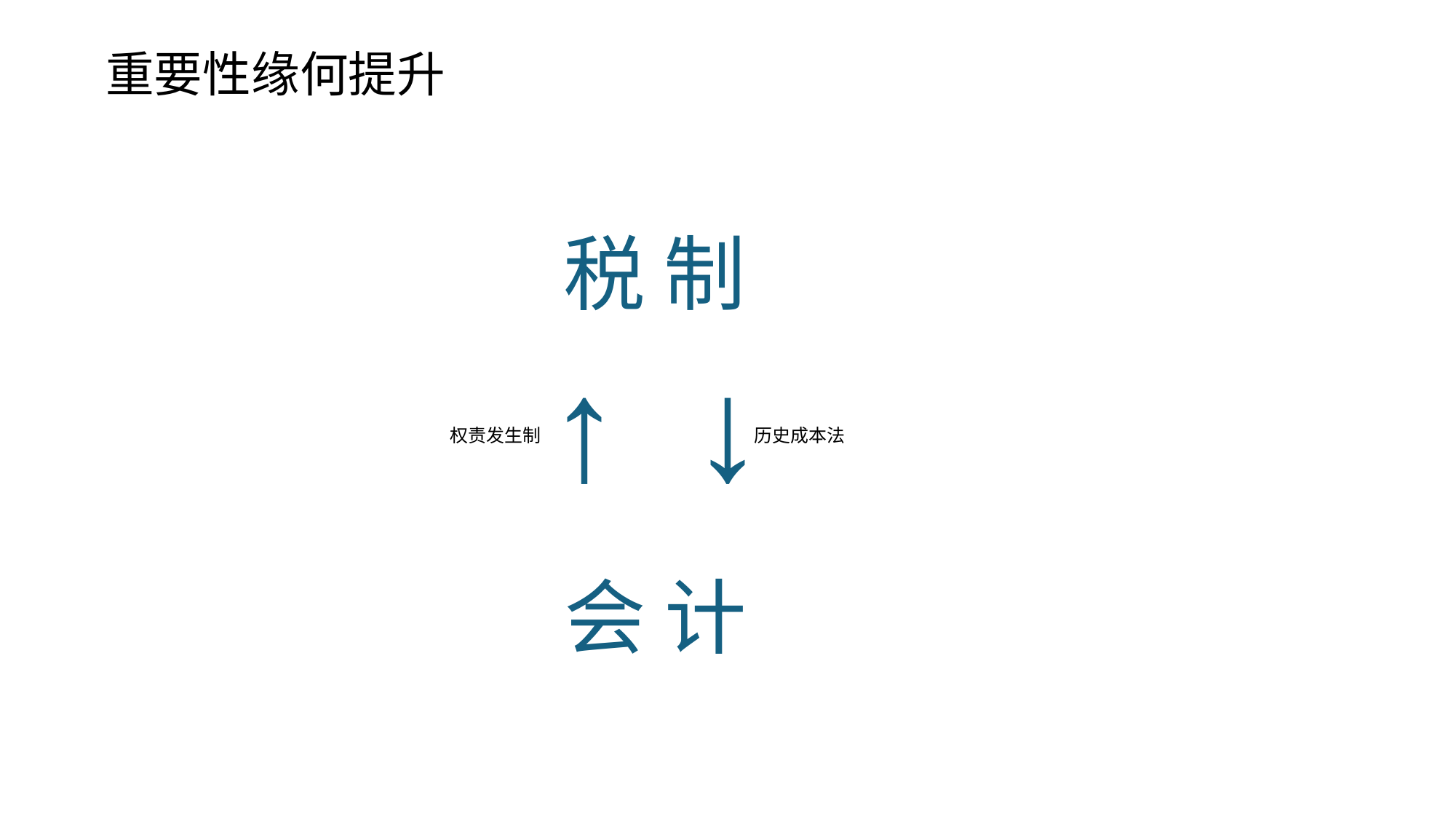

重要性缘何提升
税 制
↑
↓
权责发生制
历史成本法
会 计